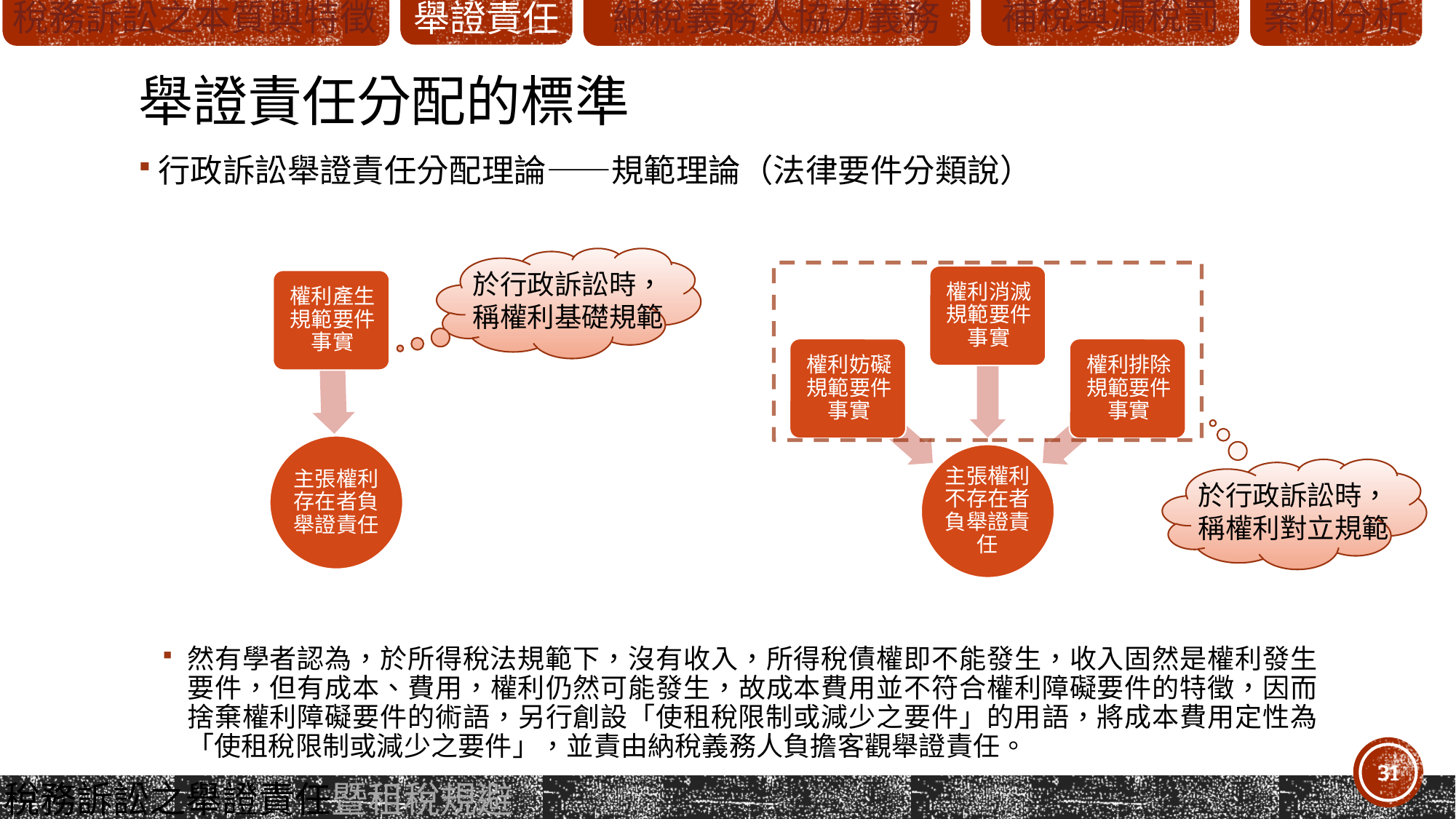

# 舉證責任分配的標準
行政訴訟舉證責任分配理論——規範理論（法律要件分類說）

然有學者認為，於所得稅法規範下，沒有收入，所得稅債權即不能發生，收入固然是權利發生要件，但有成本、費用，權利仍然可能發生，故成本費用並不符合權利障礙要件的特徵，因而捨棄權利障礙要件的術語，另行創設「使租稅限制或減少之要件」的用語，將成本費用定性為「使租稅限制或減少之要件」，並責由納稅義務人負擔客觀舉證責任。
主張權利不存在者負舉證責任
權利妨礙規範要件事實
權利消滅規範要件事實
權利排除規範要件事實

於行政訴訟時，
稱權利基礎規範
主張權利存在者負舉證責任
權利產生規範要件事實

於行政訴訟時，
稱權利對立規範
31